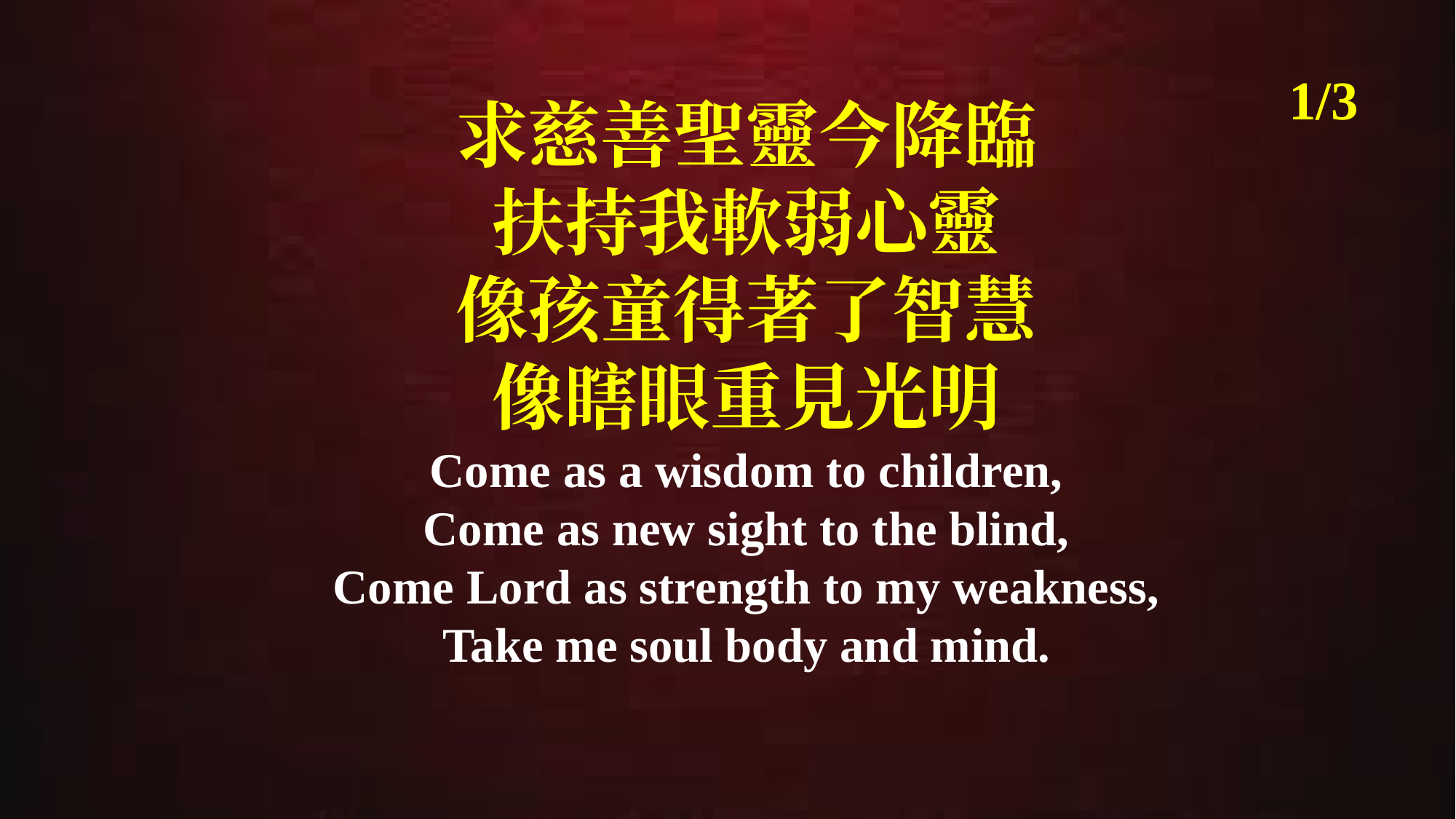

# 1/3
求慈善聖靈今降臨
扶持我軟弱心靈
像孩童得著了智慧
像瞎眼重見光明
Come as a wisdom to children,
Come as new sight to the blind,
Come Lord as strength to my weakness,
Take me soul body and mind.